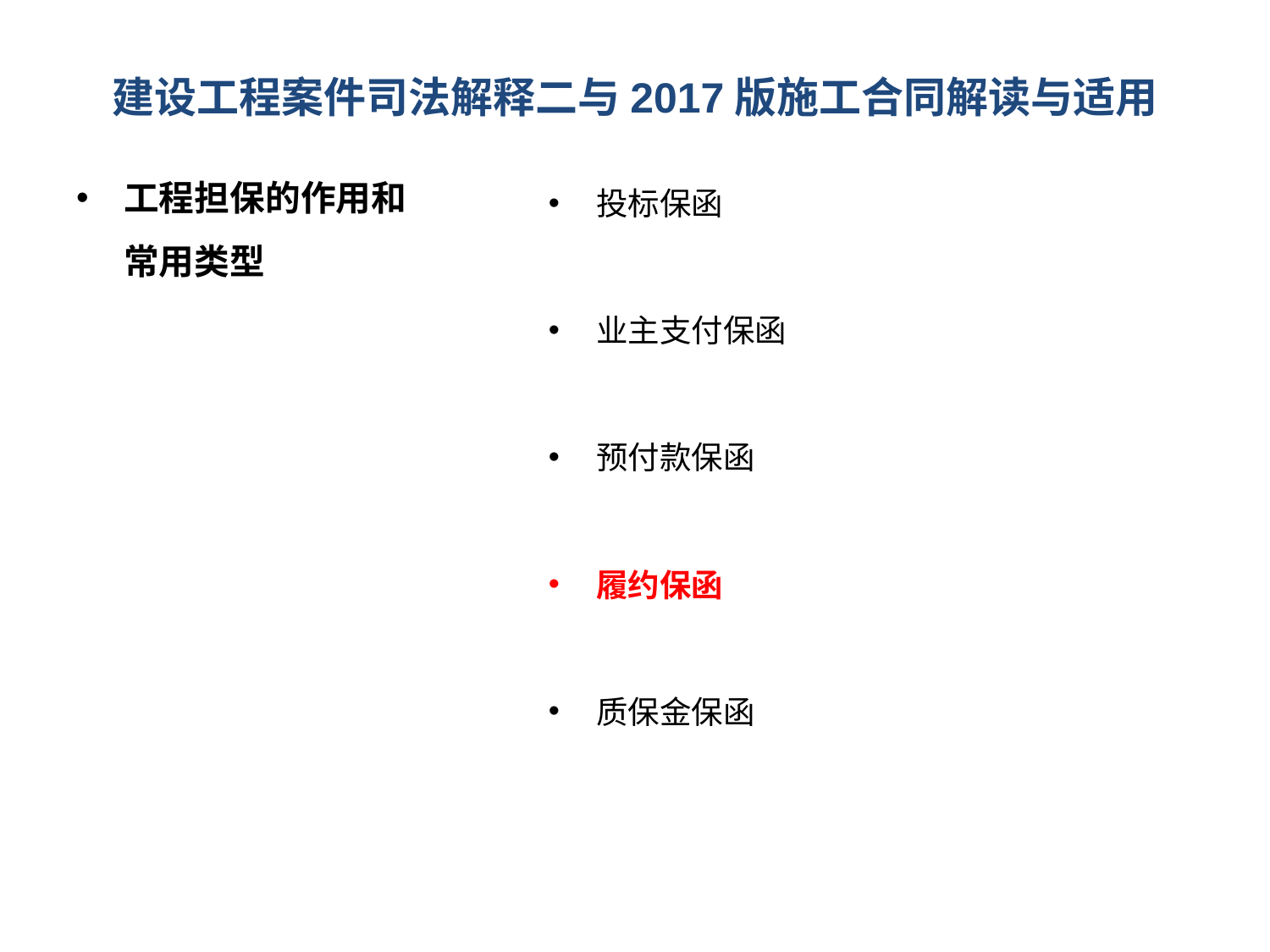

# 建设工程案件司法解释二与2017版施工合同解读与适用
工程担保的作用和常用类型
投标保函

业主支付保函

预付款保函

履约保函

质保金保函
19